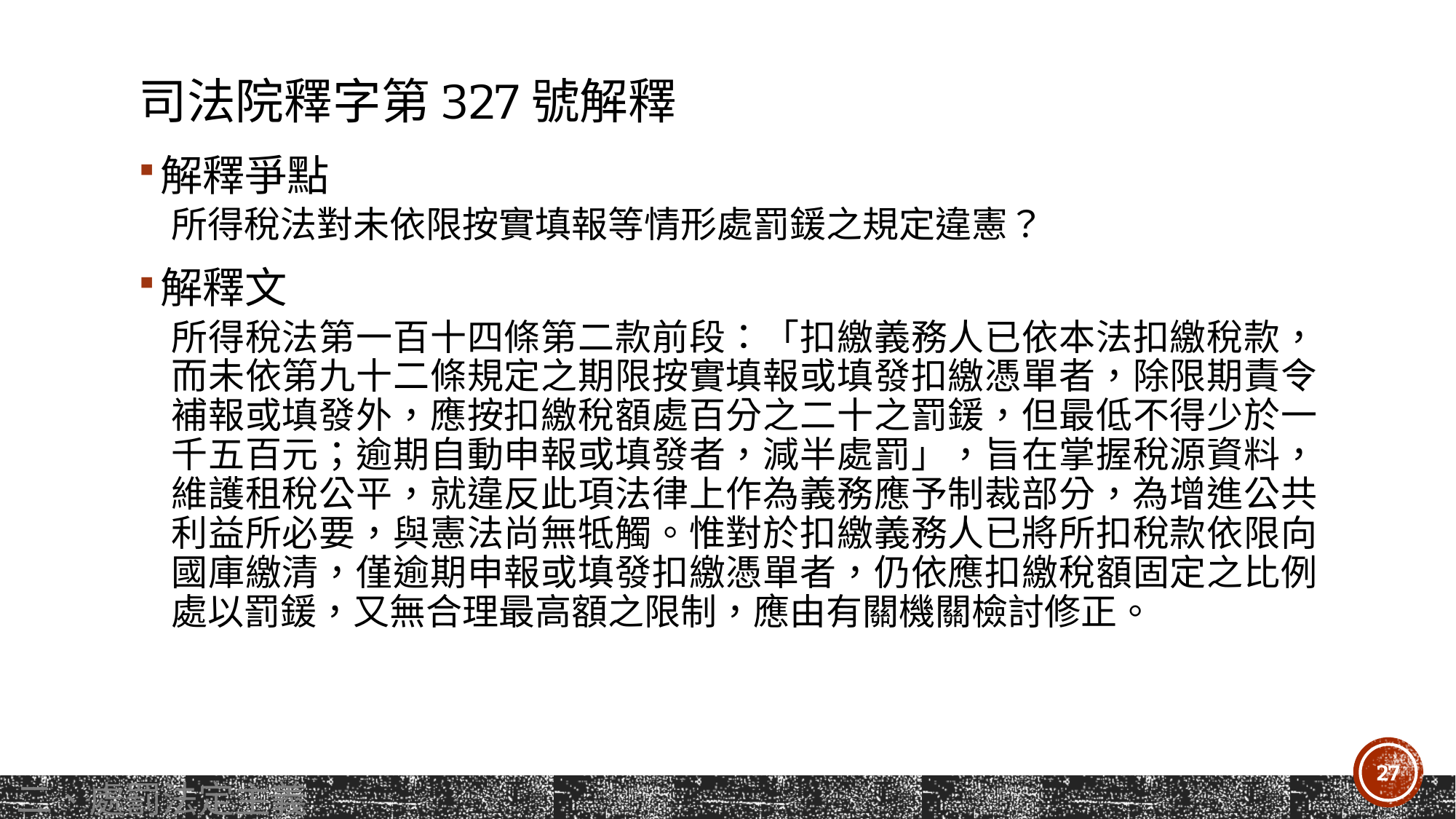

# 司法院釋字第327號解釋
解釋爭點
所得稅法對未依限按實填報等情形處罰鍰之規定違憲？
解釋文
所得稅法第一百十四條第二款前段：「扣繳義務人已依本法扣繳稅款，而未依第九十二條規定之期限按實填報或填發扣繳憑單者，除限期責令補報或填發外，應按扣繳稅額處百分之二十之罰鍰，但最低不得少於一千五百元；逾期自動申報或填發者，減半處罰」，旨在掌握稅源資料，維護租稅公平，就違反此項法律上作為義務應予制裁部分，為增進公共利益所必要，與憲法尚無牴觸。惟對於扣繳義務人已將所扣稅款依限向國庫繳清，僅逾期申報或填發扣繳憑單者，仍依應扣繳稅額固定之比例處以罰鍰，又無合理最高額之限制，應由有關機關檢討修正。
27